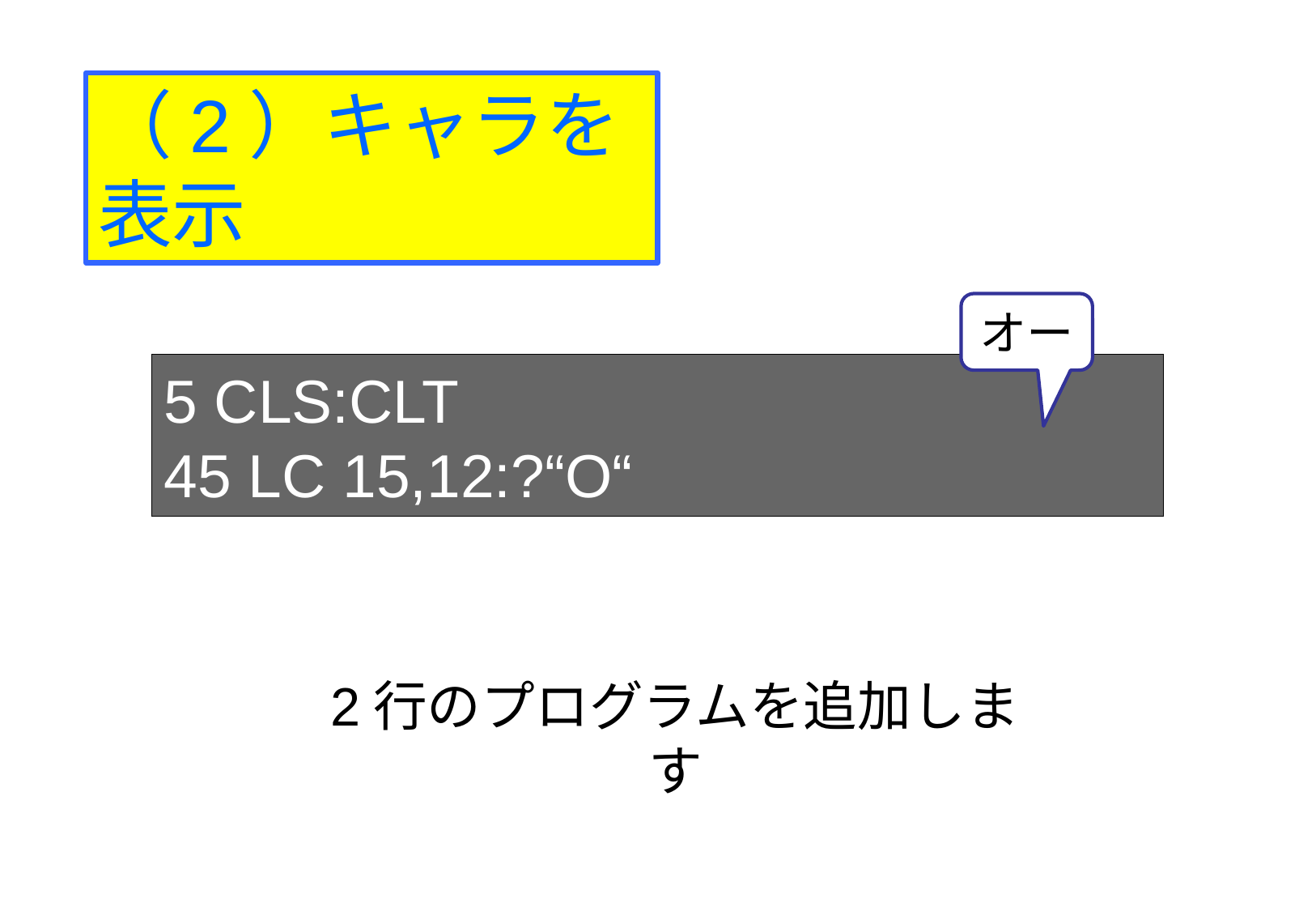

（2）キャラを表示
オー
5 CLS:CLT
45 LC 15,12:?“O“
2行のプログラムを追加します